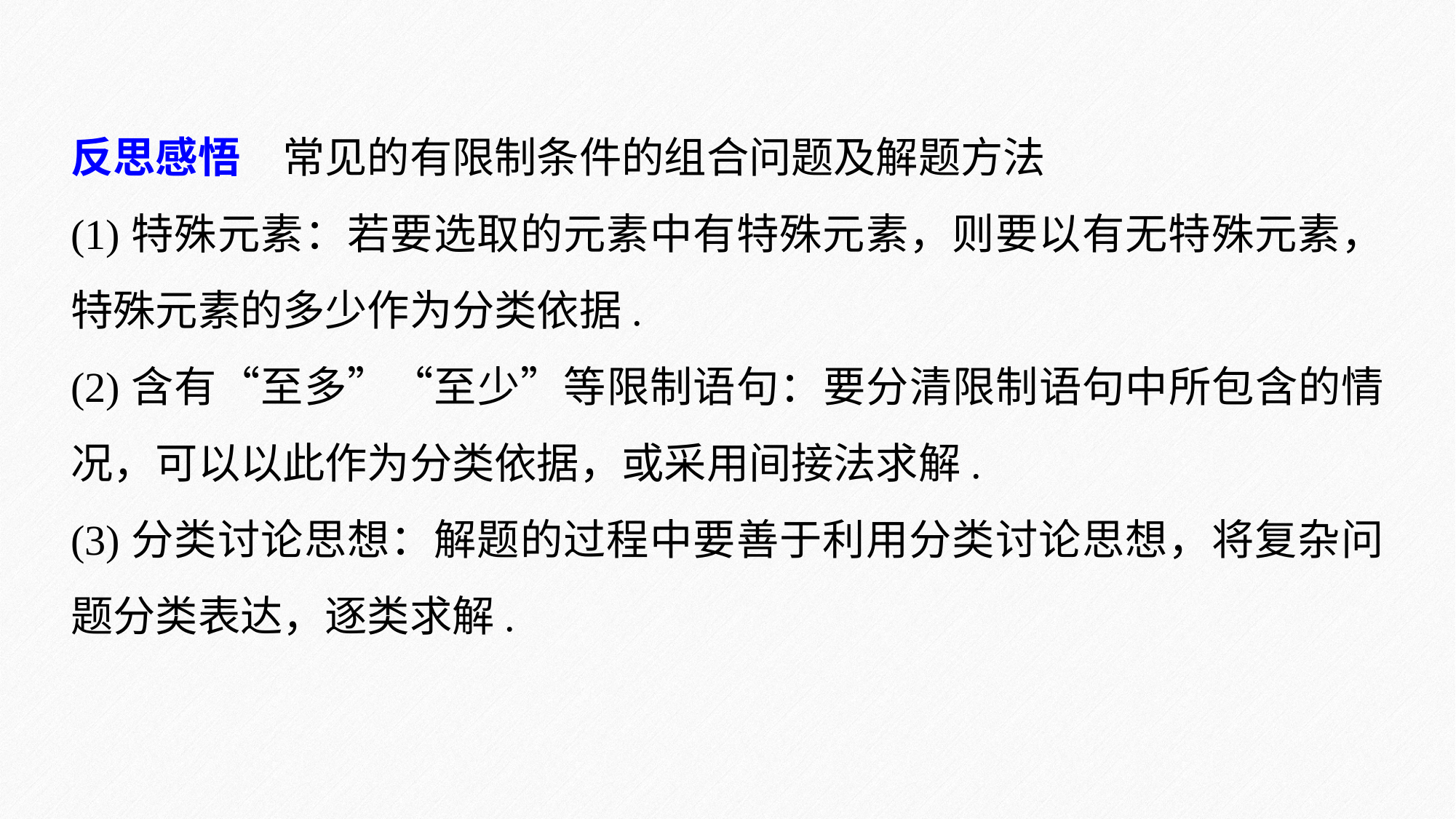

反思感悟　常见的有限制条件的组合问题及解题方法
(1)特殊元素：若要选取的元素中有特殊元素，则要以有无特殊元素，特殊元素的多少作为分类依据.
(2)含有“至多”“至少”等限制语句：要分清限制语句中所包含的情况，可以以此作为分类依据，或采用间接法求解.
(3)分类讨论思想：解题的过程中要善于利用分类讨论思想，将复杂问题分类表达，逐类求解.